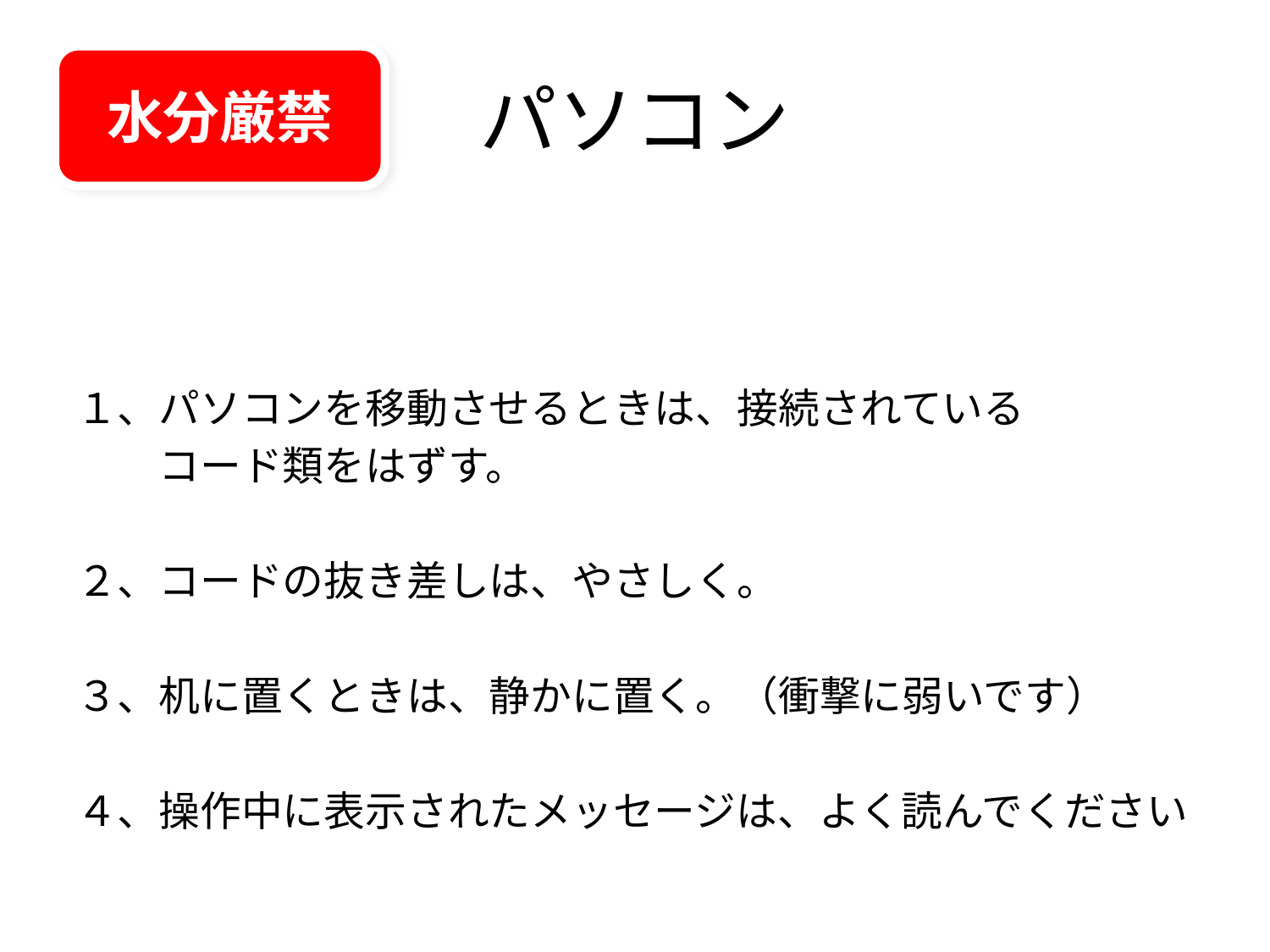

# パソコン
水分厳禁
１、パソコンを移動させるときは、接続されている
　　コード類をはずす。

２、コードの抜き差しは、やさしく。

３、机に置くときは、静かに置く。（衝撃に弱いです）

４、操作中に表示されたメッセージは、よく読んでください